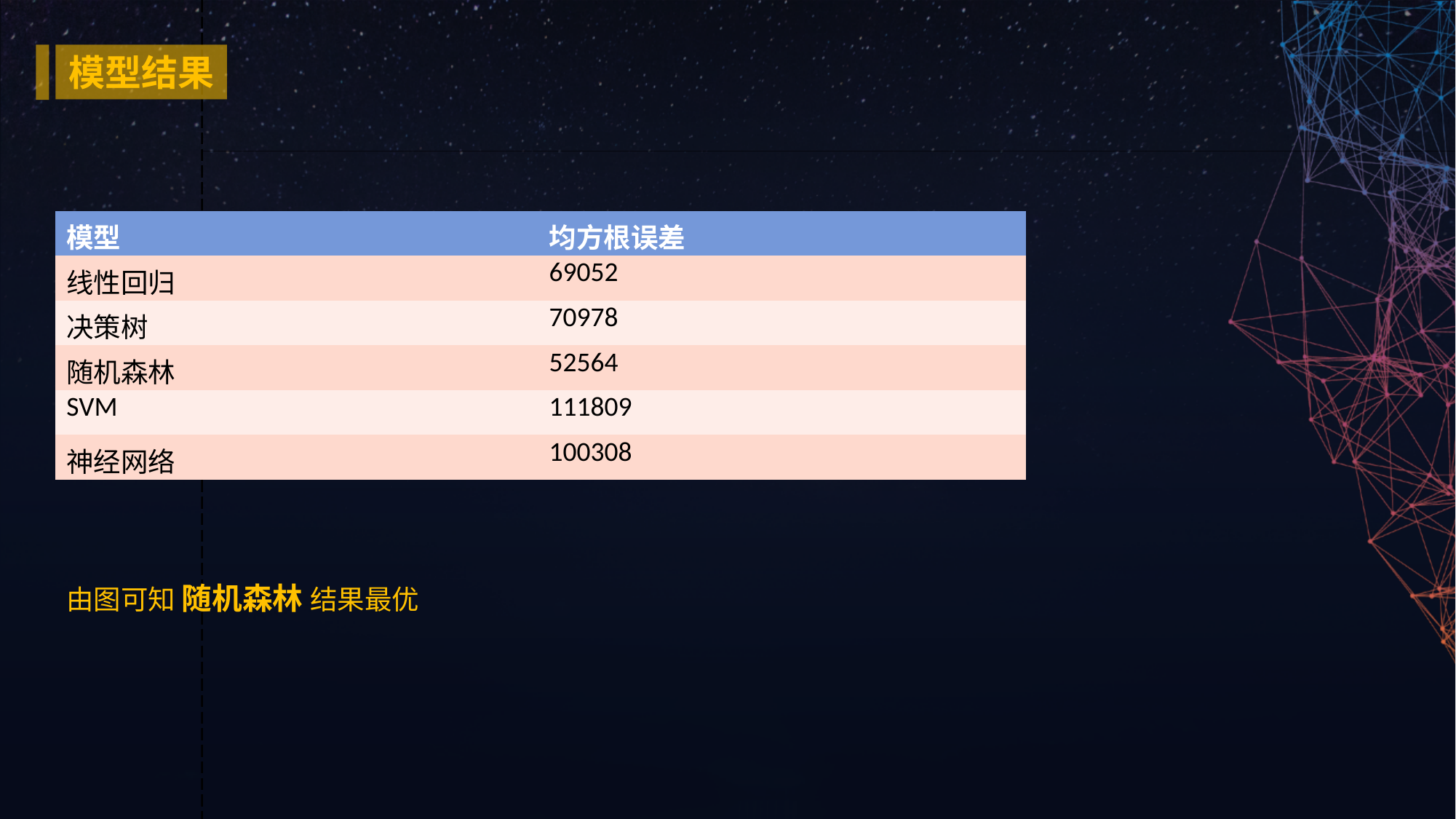

模型结果
| 模型 | 均方根误差 |
| --- | --- |
| 线性回归 | 69052 |
| 决策树 | 70978 |
| 随机森林 | 52564 |
| SVM | 111809 |
| 神经网络 | 100308 |
由图可知 随机森林 结果最优